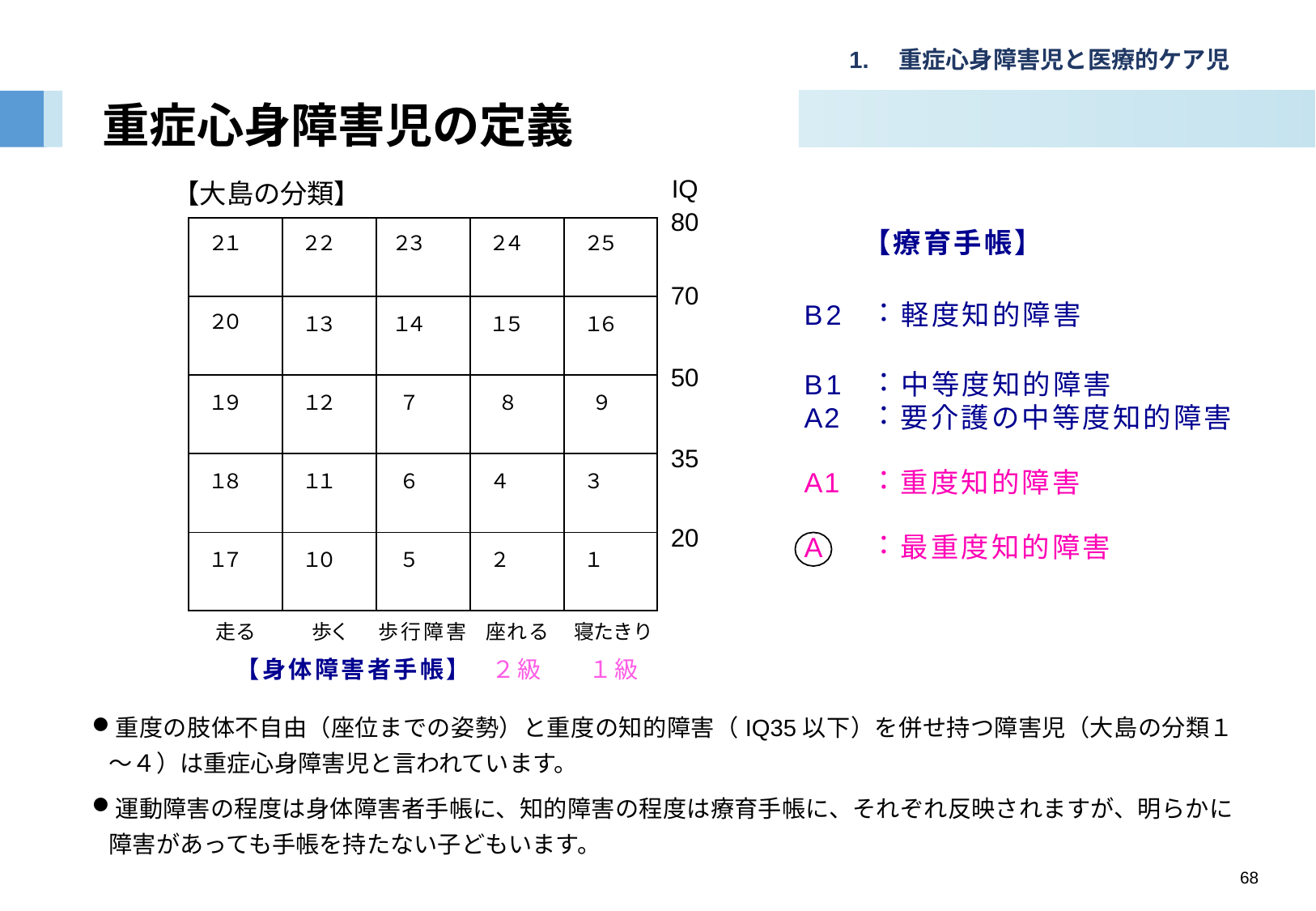

1.　重症心身障害児と医療的ケア児
# 重症心身障害児の定義
IQ
80
【大島の分類】
| ２１ | ２２ | ２３ | ２４ | ２５ |
| --- | --- | --- | --- | --- |
| ２０ | １３ | １４ | １５ | １６ |
| １９ | １２ | ７ | ８ | ９ |
| １８ | １１ | ６ | ４ | ３ |
| １７ | １０ | ５ | ２ | １ |
　　【療育⼿帳】
B2	︓軽度知的障害
B1	︓中等度知的障害
A2	︓要介護の中等度知的障害
A1	︓重度知的障害
A	︓最重度知的障害
70
50
35
20

	走る	歩く	歩行障害	座れる	寝たきり
		【⾝体障害者⼿帳】	２級	１級
重度の肢体不自由（座位までの姿勢）と重度の知的障害（IQ35以下）を併せ持つ障害児（大島の分類１〜４）は重症心身障害児と言われています。
運動障害の程度は身体障害者手帳に、知的障害の程度は療育手帳に、それぞれ反映されますが、明らかに障害があっても手帳を持たない子どもいます。
68